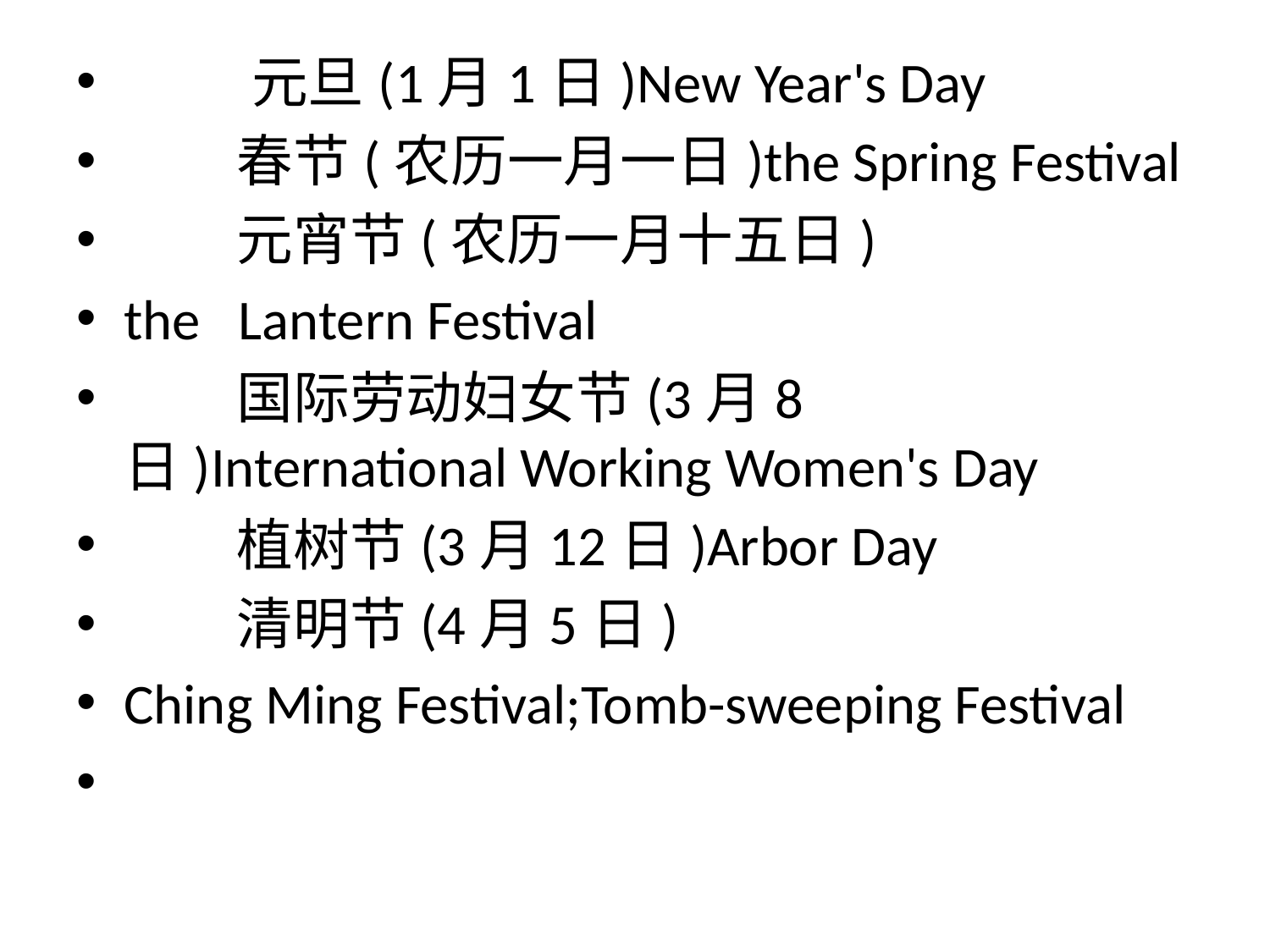

元旦(1月1日)New Year's Day
　　春节(农历一月一日)the Spring Festival
　　元宵节(农历一月十五日)
the   Lantern Festival
　　国际劳动妇女节(3月8日)International Working Women's Day
　　植树节(3月12日)Arbor Day
　　清明节(4月5日)
Ching Ming Festival;Tomb-sweeping Festival